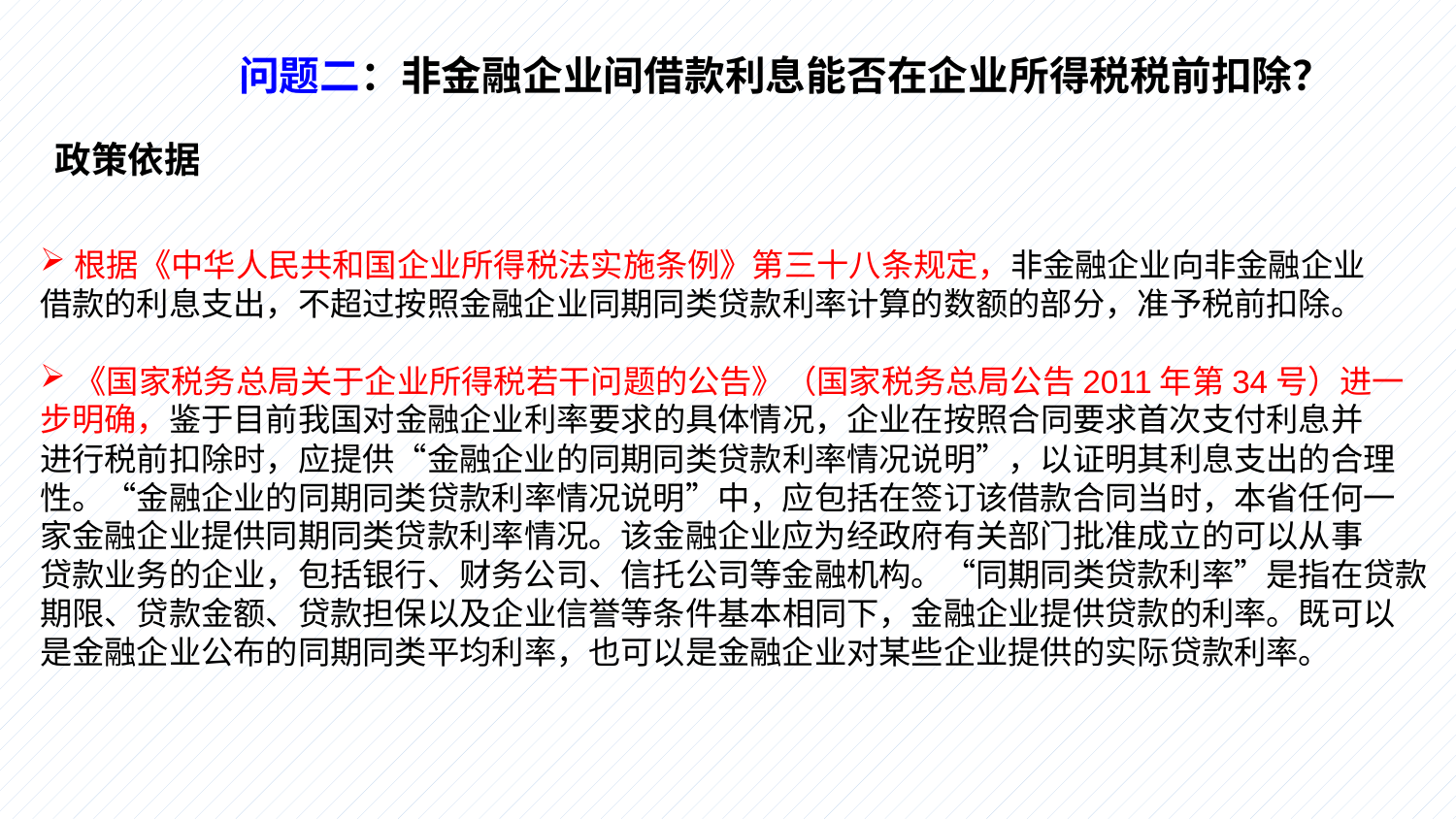

问题二：非金融企业间借款利息能否在企业所得税税前扣除？
政策依据
根据《中华人民共和国企业所得税法实施条例》第三十八条规定，非金融企业向非金融企业
借款的利息支出，不超过按照金融企业同期同类贷款利率计算的数额的部分，准予税前扣除。

《国家税务总局关于企业所得税若干问题的公告》（国家税务总局公告2011年第34号）进一
步明确，鉴于目前我国对金融企业利率要求的具体情况，企业在按照合同要求首次支付利息并
进行税前扣除时，应提供“金融企业的同期同类贷款利率情况说明”，以证明其利息支出的合理
性。“金融企业的同期同类贷款利率情况说明”中，应包括在签订该借款合同当时，本省任何一
家金融企业提供同期同类贷款利率情况。该金融企业应为经政府有关部门批准成立的可以从事
贷款业务的企业，包括银行、财务公司、信托公司等金融机构。“同期同类贷款利率”是指在贷款
期限、贷款金额、贷款担保以及企业信誉等条件基本相同下，金融企业提供贷款的利率。既可以
是金融企业公布的同期同类平均利率，也可以是金融企业对某些企业提供的实际贷款利率。